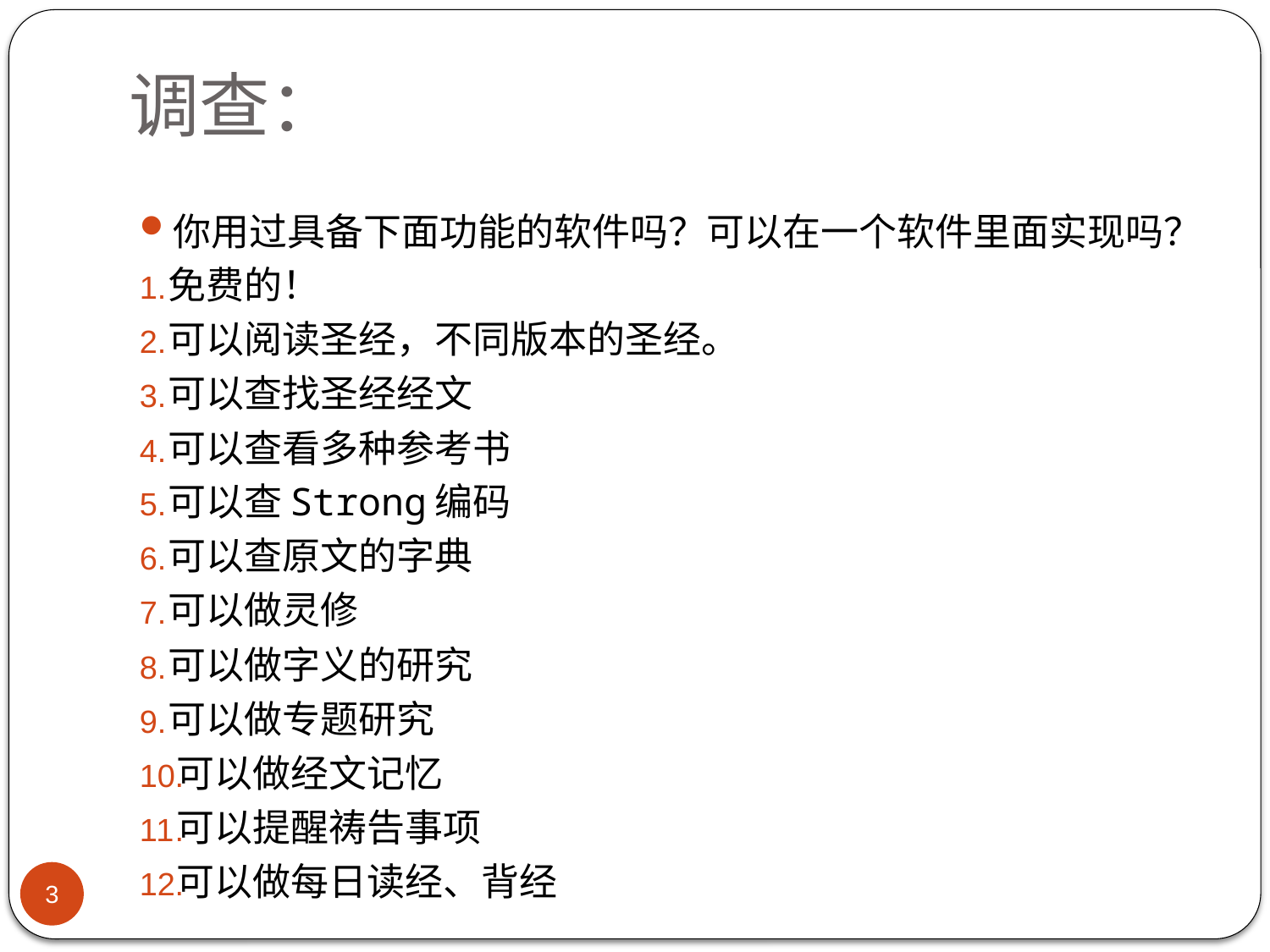

# 调查：
你用过具备下面功能的软件吗？可以在一个软件里面实现吗？
免费的！
可以阅读圣经，不同版本的圣经。
可以查找圣经经文
可以查看多种参考书
可以查Strong编码
可以查原文的字典
可以做灵修
可以做字义的研究
可以做专题研究
可以做经文记忆
可以提醒祷告事项
可以做每日读经、背经

3